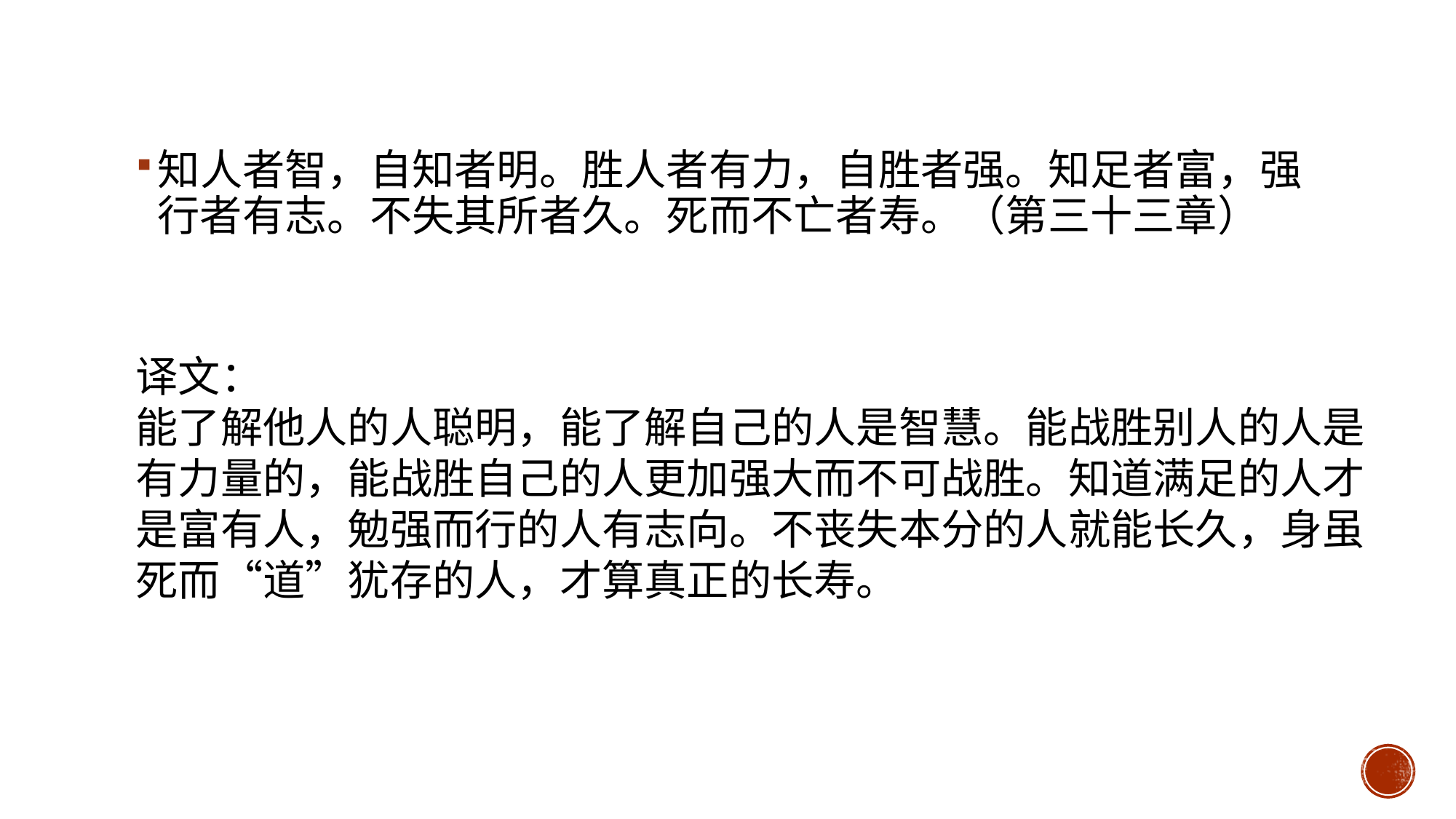

知人者智，自知者明。胜人者有力，自胜者强。知足者富，强行者有志。不失其所者久。死而不亡者寿。（第三十三章）

译文：
能了解他人的人聪明，能了解自己的人是智慧。能战胜别人的人是有力量的，能战胜自己的人更加强大而不可战胜。知道满足的人才是富有人，勉强而行的人有志向。不丧失本分的人就能长久，身虽死而“道”犹存的人，才算真正的长寿。